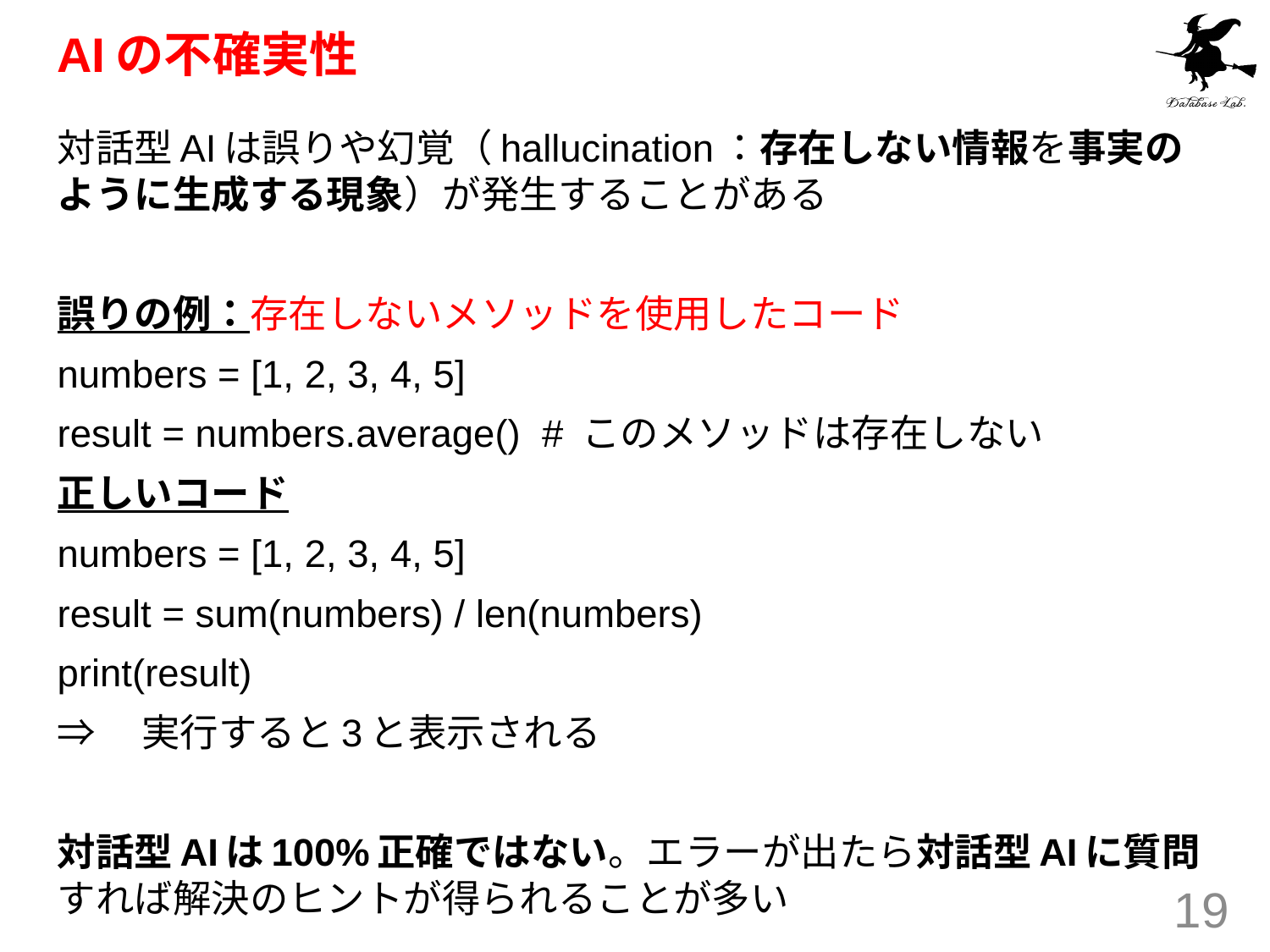

# AIの不確実性
対話型AIは誤りや幻覚（hallucination：存在しない情報を事実のように生成する現象）が発生することがある

誤りの例：存在しないメソッドを使用したコード
numbers = [1, 2, 3, 4, 5]
result = numbers.average()  # このメソッドは存在しない
正しいコード
numbers = [1, 2, 3, 4, 5]
result = sum(numbers) / len(numbers)
print(result)
⇒　実行すると3と表示される

対話型AIは100%正確ではない。エラーが出たら対話型AIに質問すれば解決のヒントが得られることが多い
19